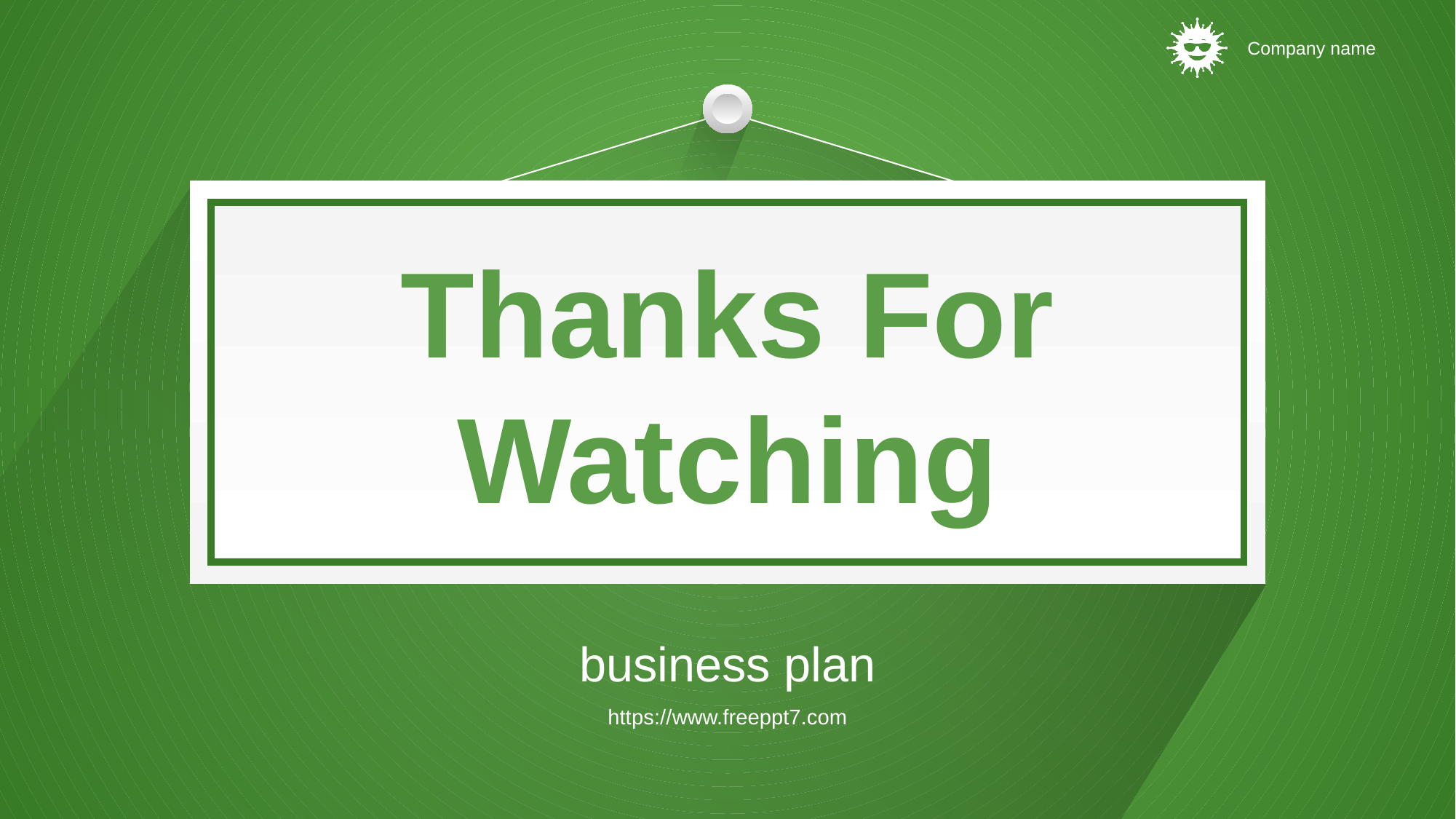

文字

Thanks For
Watching

边框

business plan
https://www.freeppt7.com